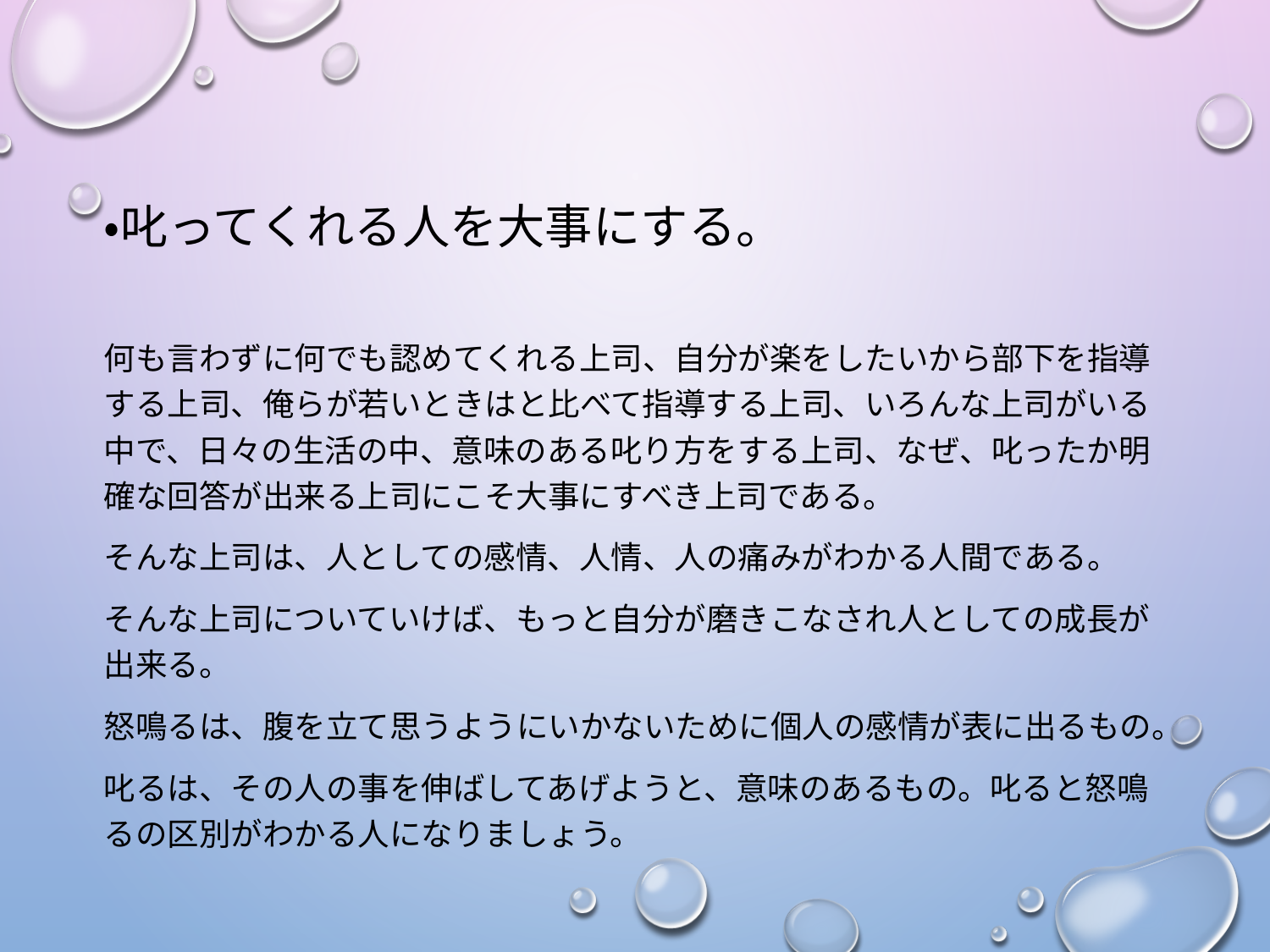

・叱ってくれる人を大事にする。

何も言わずに何でも認めてくれる上司、自分が楽をしたいから部下を指導する上司、俺らが若いときはと比べて指導する上司、いろんな上司がいる中で、日々の生活の中、意味のある叱り方をする上司、なぜ、叱ったか明確な回答が出来る上司にこそ大事にすべき上司である。
そんな上司は、人としての感情、人情、人の痛みがわかる人間である。
そんな上司についていけば、もっと自分が磨きこなされ人としての成長が出来る。
怒鳴るは、腹を立て思うようにいかないために個人の感情が表に出るもの。
叱るは、その人の事を伸ばしてあげようと、意味のあるもの。叱ると怒鳴るの区別がわかる人になりましょう。